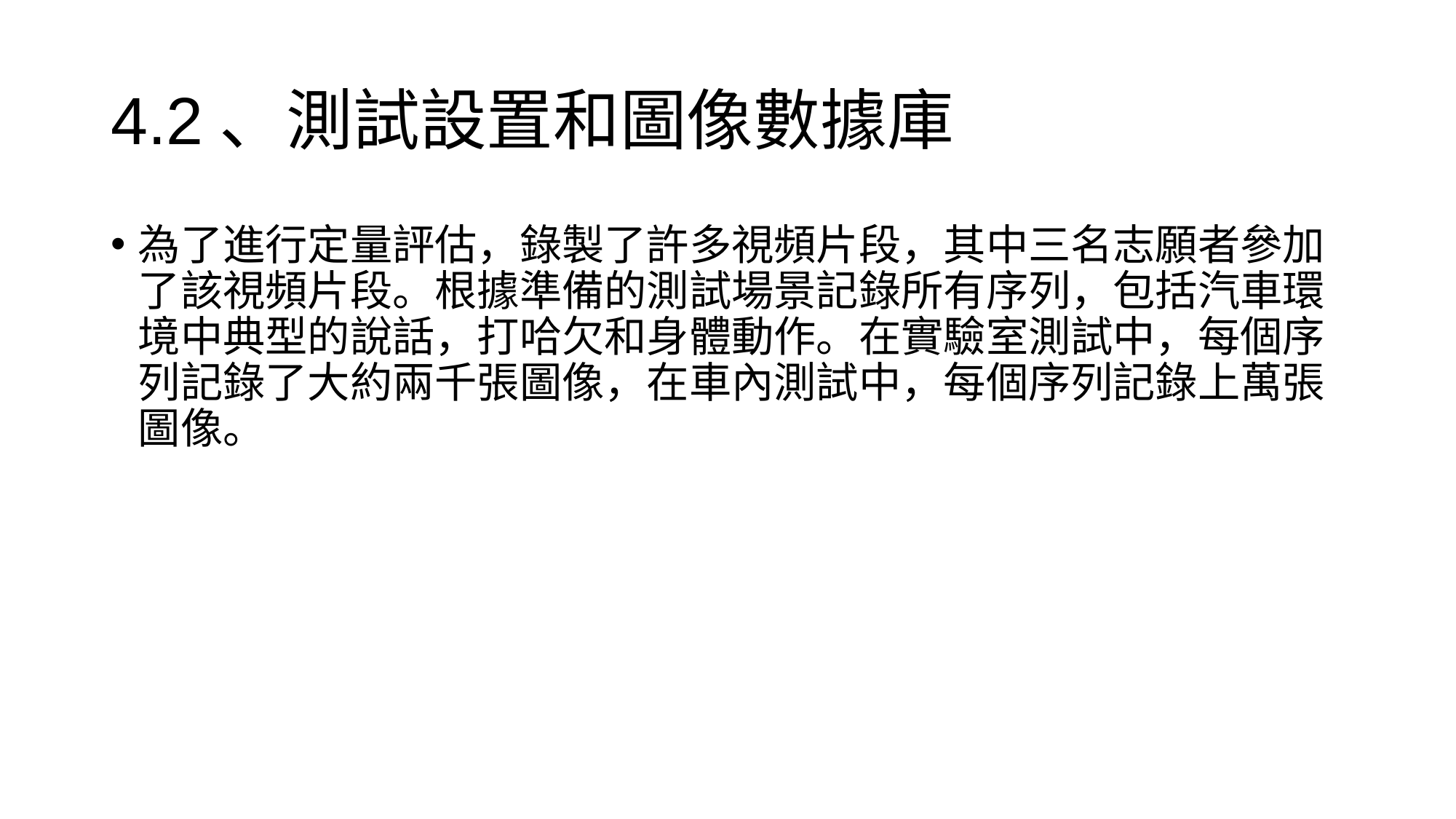

# 4.2、測試設置和圖像數據庫
為了進行定量評估，錄製了許多視頻片段，其中三名志願者參加了該視頻片段。根據準備的測試場景記錄所有序列，包括汽車環境中典型的說話，打哈欠和身體動作。在實驗室測試中，每個序列記錄了大約兩千張圖像，在車內測試中，每個序列記錄上萬張圖像。